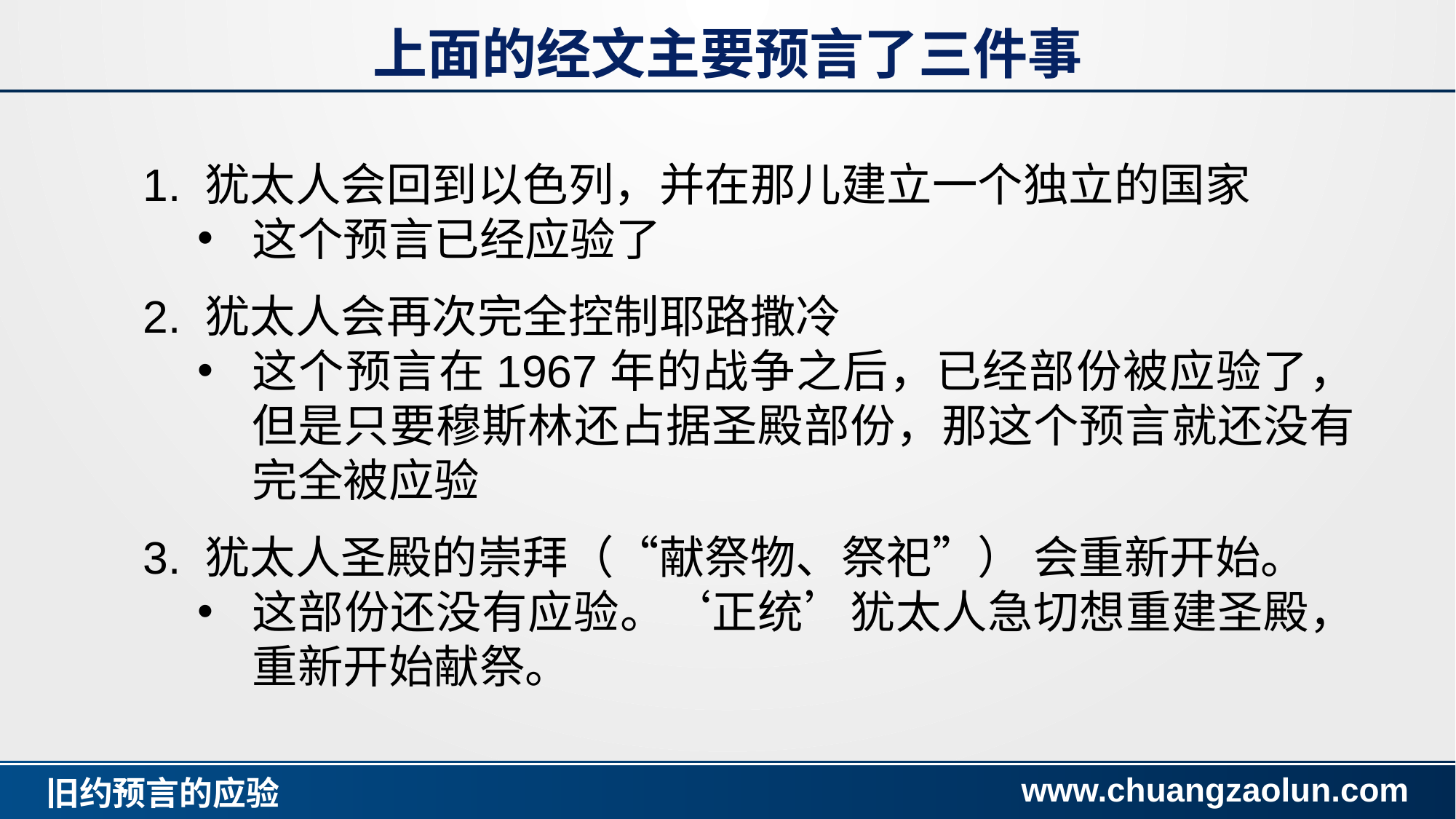

上面的经文主要预言了三件事
犹太人会回到以色列，并在那儿建立一个独立的国家
这个预言已经应验了

犹太人会再次完全控制耶路撒冷
这个预言在1967年的战争之后，已经部份被应验了，但是只要穆斯林还占据圣殿部份，那这个预言就还没有完全被应验

犹太人圣殿的崇拜（“献祭物、祭祀”） 会重新开始。
这部份还没有应验。‘正统’犹太人急切想重建圣殿，重新开始献祭。